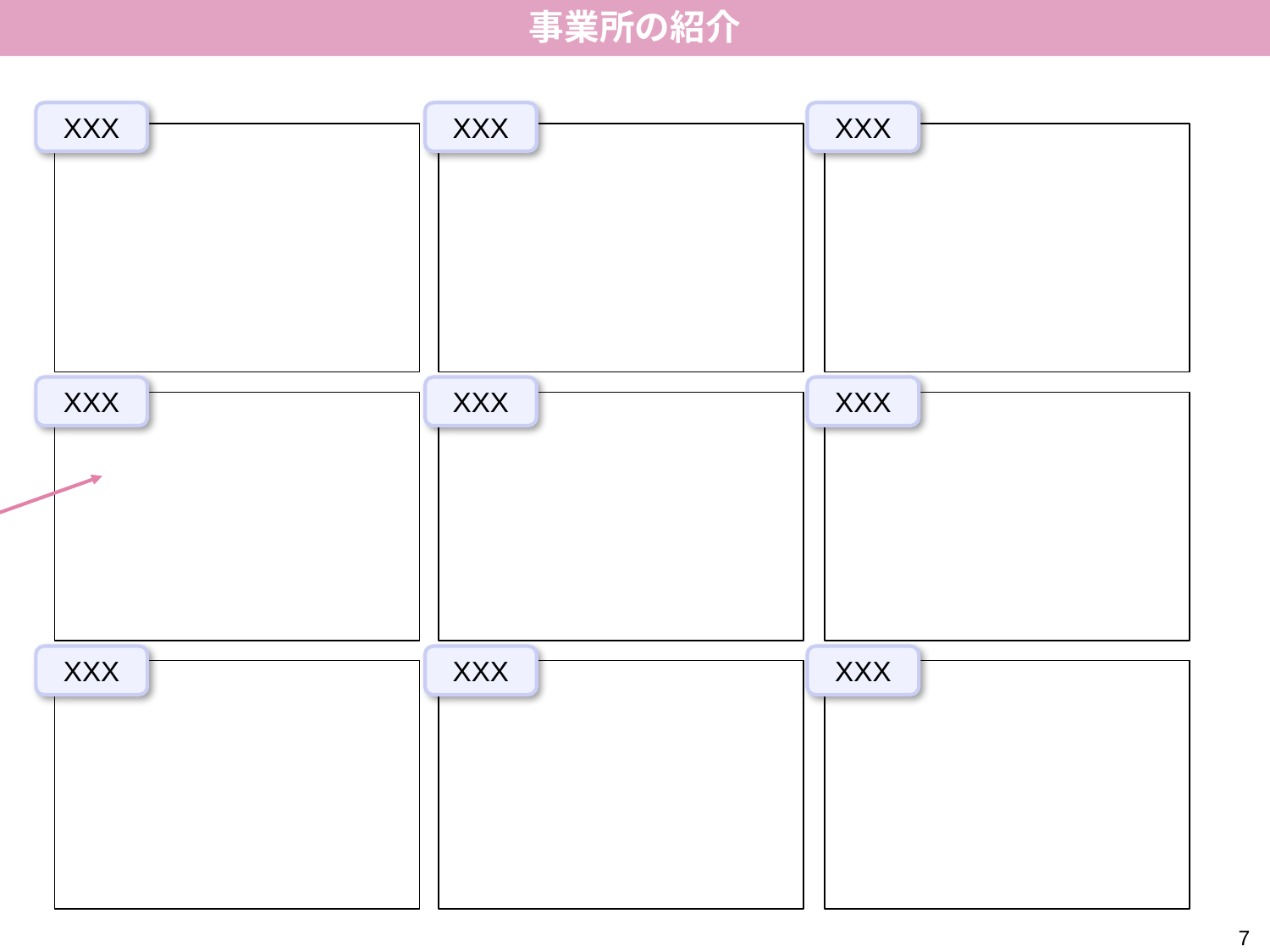

推奨
事業所の紹介
こちらの頁には、貴所の内外観や設備の写真を掲載ください。
下記は、写真対象の例です。
(外観、トイレ、浴室、キッチン、居室、相談室、共有スペース、ストレッチャー置き場等)

写真を入れる
(1)上部リボンのある挿入ボタンを押す
(2)画像を押す
(3)貼り付けたい写真を選択して挿入ボタンを押す
(4)スライドに張り付けられた写真を配置したい場所に移動させる
(5)大きさを変更する場合は、写真四つ角のいずれかを、Shift+altキーを押しながら大きさを調節する

XXXを修正したい
(1)XXX上部にカーソルを合わせて、左クリックします
(2)修正可能となるので、”backspace”ボタンを押してXXXを削除したのち、上書きしてください

図形の大きさを調整したい
(1)図形を左クリックします。
(2)調整したい方向にある白い〇を左クリックしたままドラックして、大きさを調節する
(3)大きさの変更が完了したら、左クリックを離す
XXX
XXX
XXX
施設の様子の分かる写真を張り付けてください

XXX
XXX
XXX

XXX
XXX
XXX

7